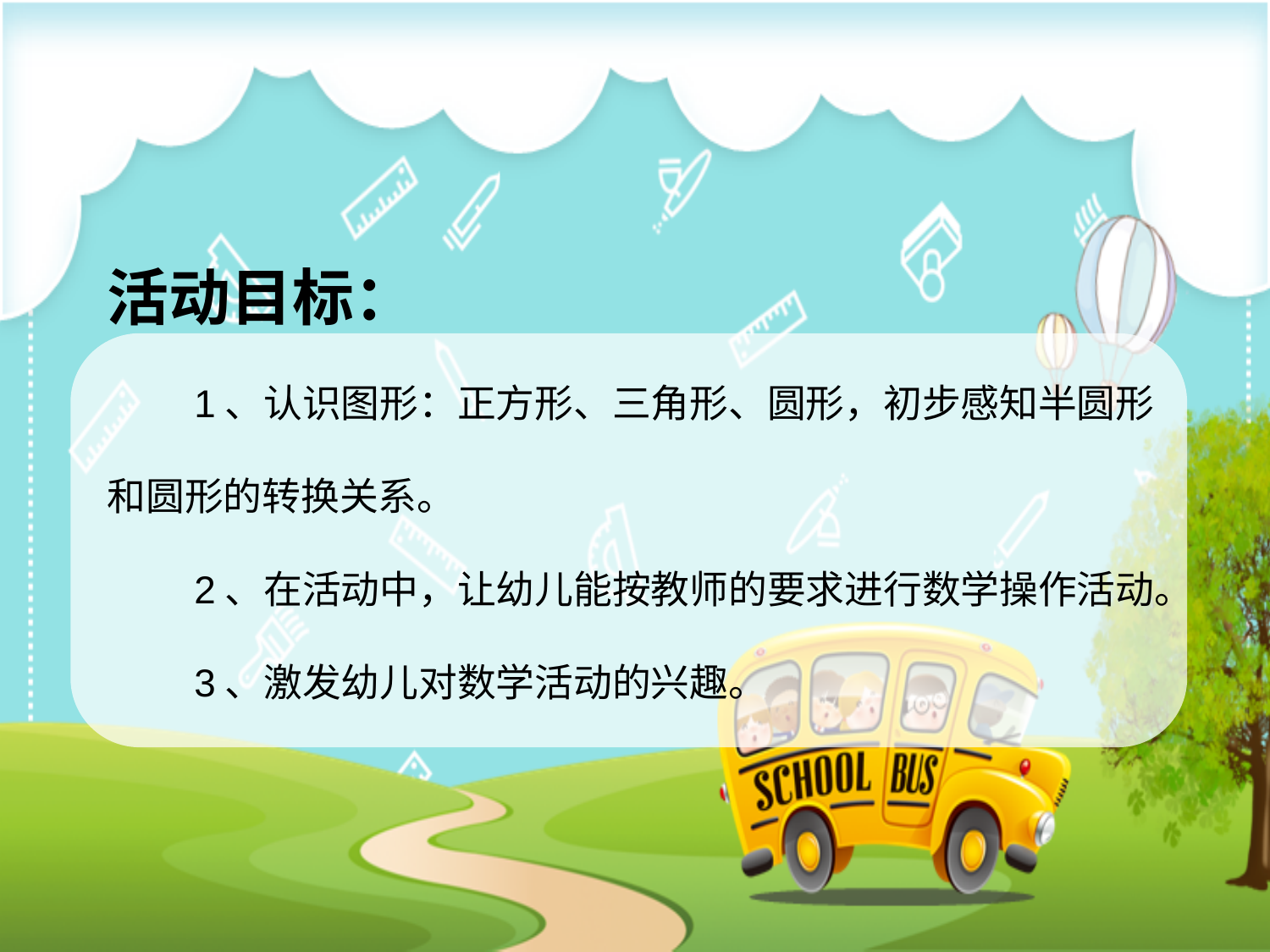

活动目标：
　　1、认识图形：正方形、三角形、圆形，初步感知半圆形和圆形的转换关系。
　　2、在活动中，让幼儿能按教师的要求进行数学操作活动。
　　3、激发幼儿对数学活动的兴趣。